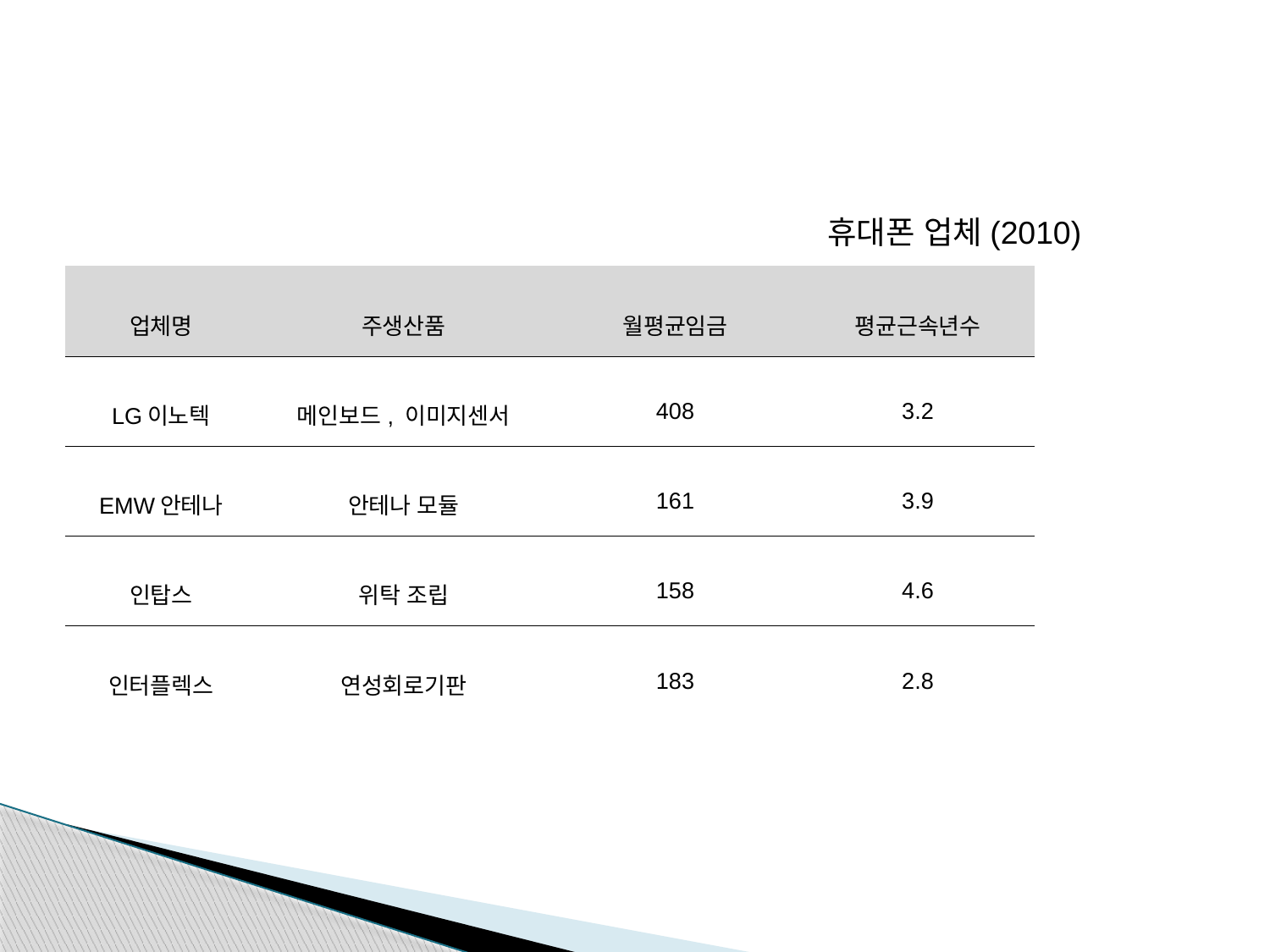

#
휴대폰 업체(2010)
| 업체명 | 주생산품 | 월평균임금 | 평균근속년수 |
| --- | --- | --- | --- |
| LG이노텍 | 메인보드, 이미지센서 | 408 | 3.2 |
| EMW안테나 | 안테나 모듈 | 161 | 3.9 |
| 인탑스 | 위탁 조립 | 158 | 4.6 |
| 인터플렉스 | 연성회로기판 | 183 | 2.8 |